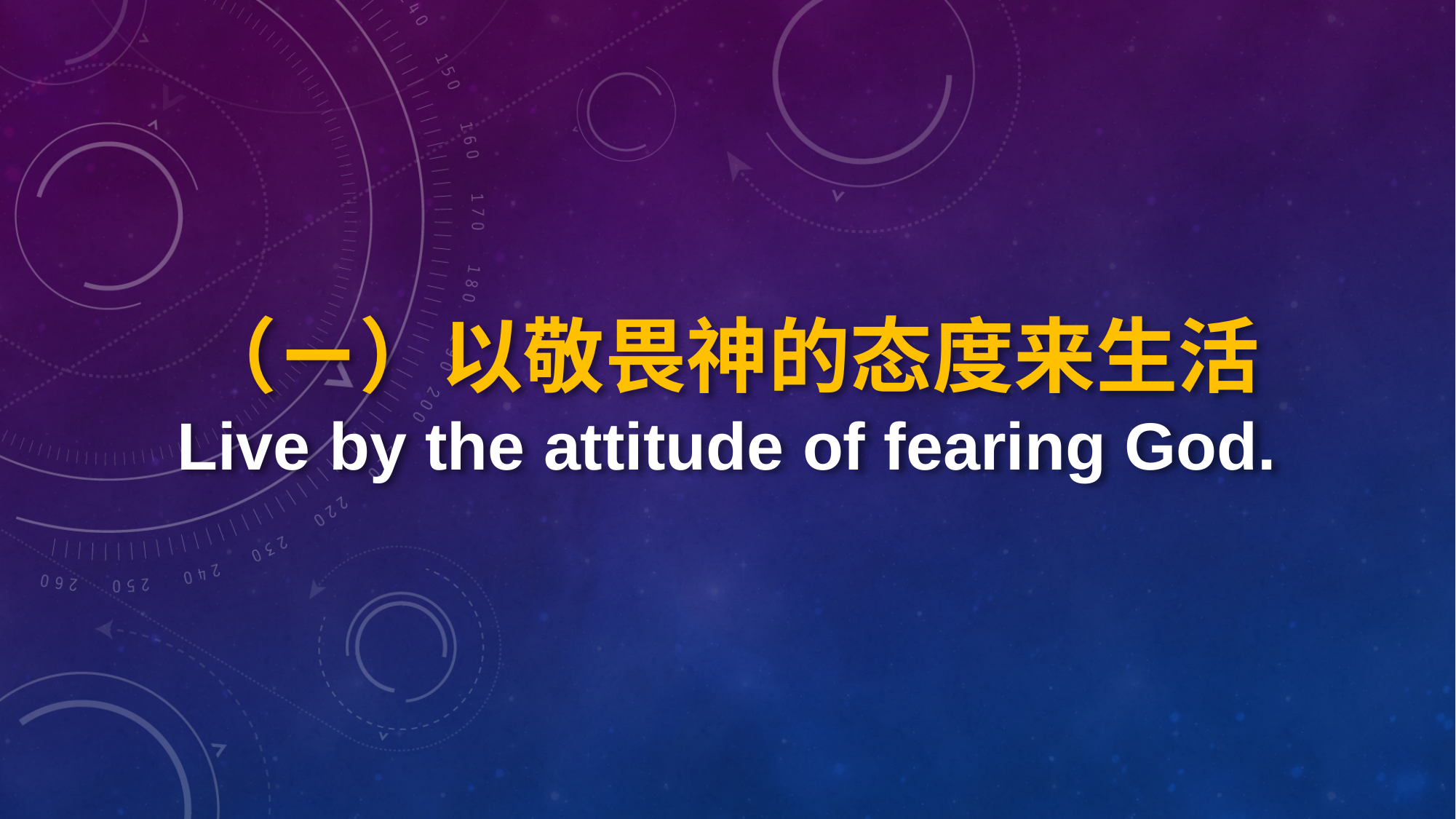

（ㄧ）以敬畏神的态度来生活
Live by the attitude of fearing God.